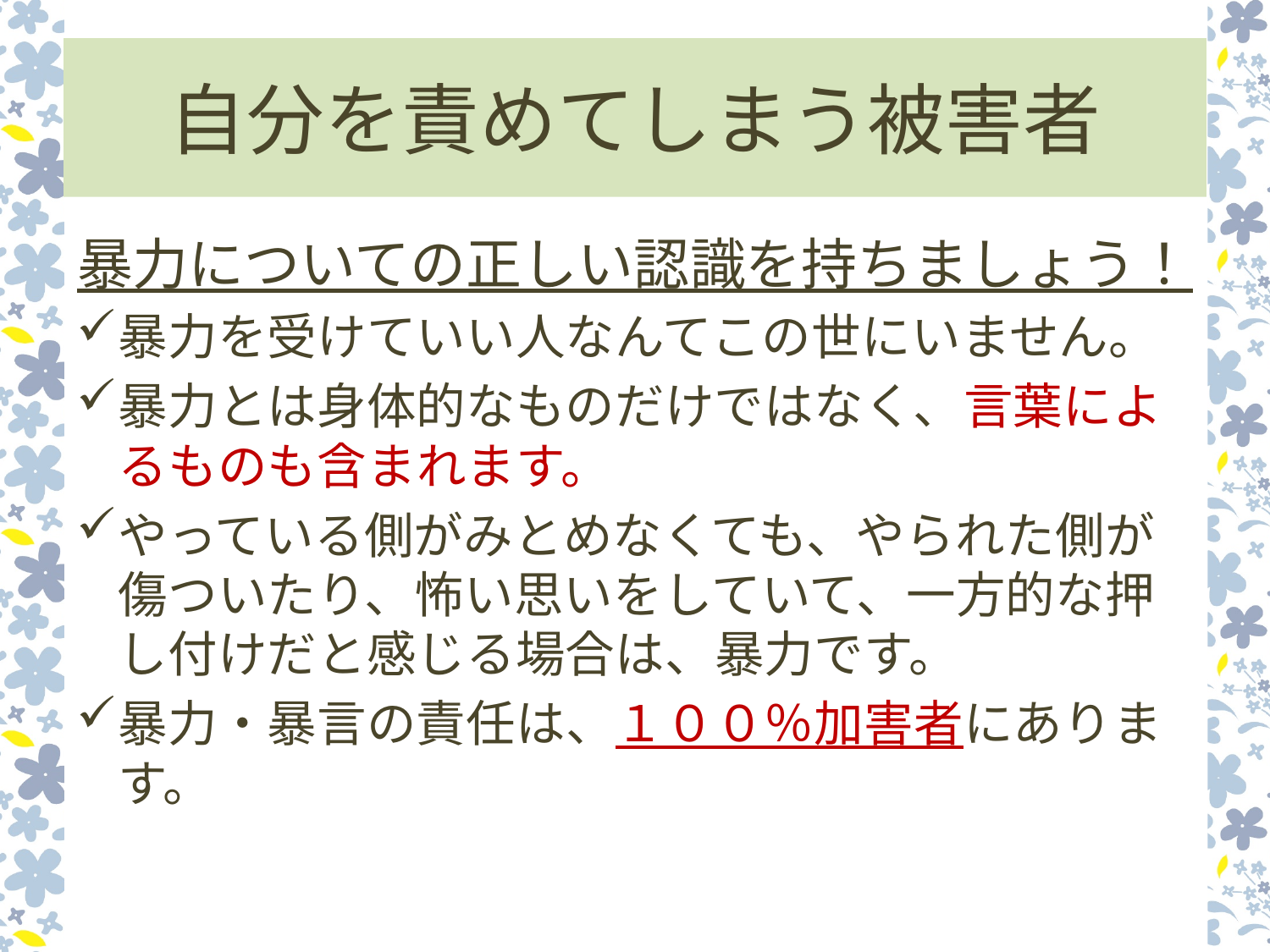

# 自分を責めてしまう被害者
暴力についての正しい認識を持ちましょう！
暴力を受けていい人なんてこの世にいません。
暴力とは身体的なものだけではなく、言葉によるものも含まれます。
やっている側がみとめなくても、やられた側が傷ついたり、怖い思いをしていて、一方的な押し付けだと感じる場合は、暴力です。
暴力・暴言の責任は、１００％加害者にあります。